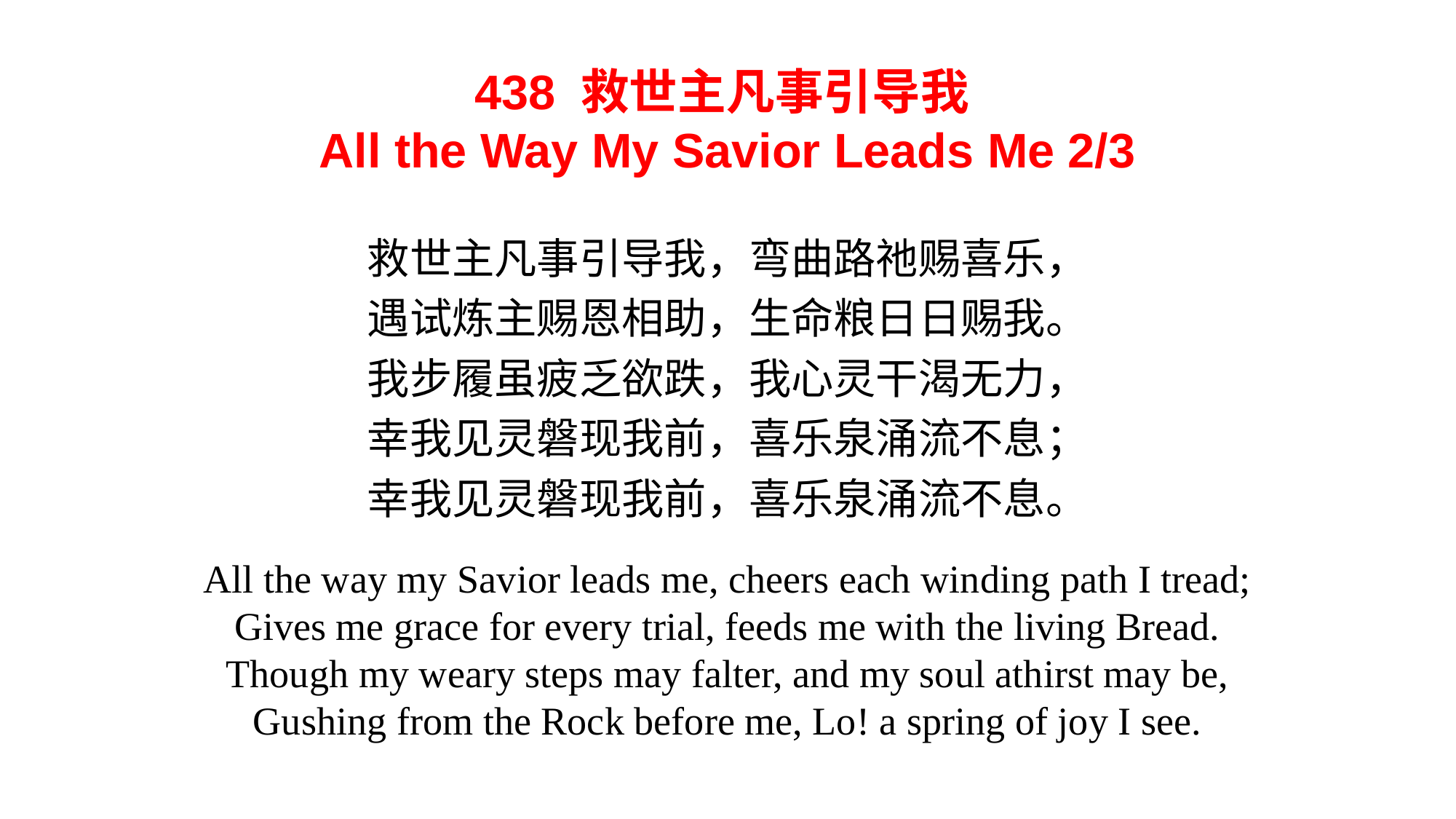

438 救世主凡事引导我
All the Way My Savior Leads Me 2/3
救世主凡事引导我，弯曲路祂赐喜乐，
遇试炼主赐恩相助，生命粮日日赐我。
我步履虽疲乏欲跌，我心灵干渴无力，
幸我见灵磐现我前，喜乐泉涌流不息；
幸我见灵磐现我前，喜乐泉涌流不息。

All the way my Savior leads me, cheers each winding path I tread;
Gives me grace for every trial, feeds me with the living Bread.
Though my weary steps may falter, and my soul athirst may be,
Gushing from the Rock before me, Lo! a spring of joy I see.